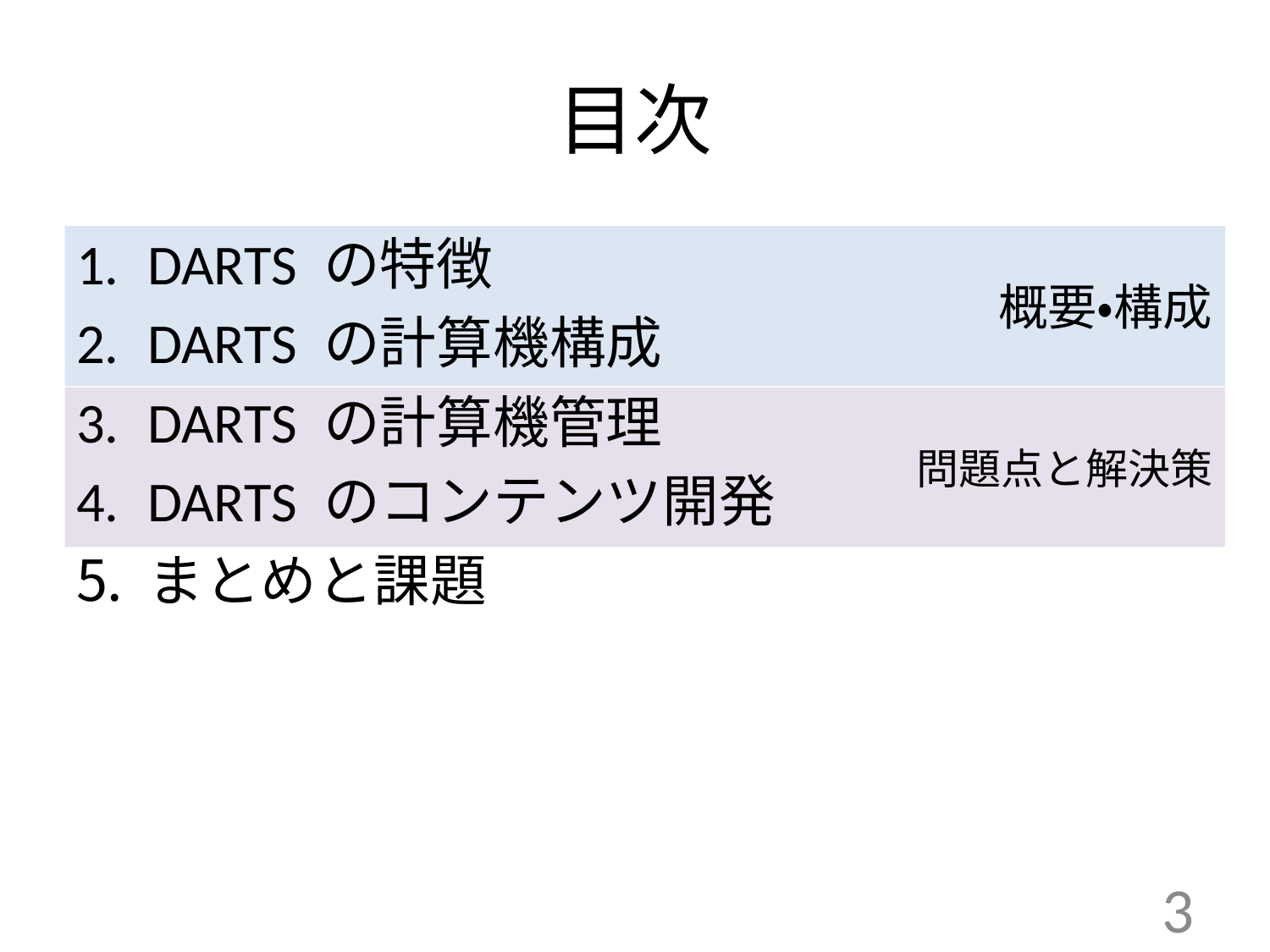

# 目次
DARTS の特徴
DARTS の計算機構成
DARTS の計算機管理
DARTS のコンテンツ開発
まとめと課題

概要・構成
問題点と解決策
3